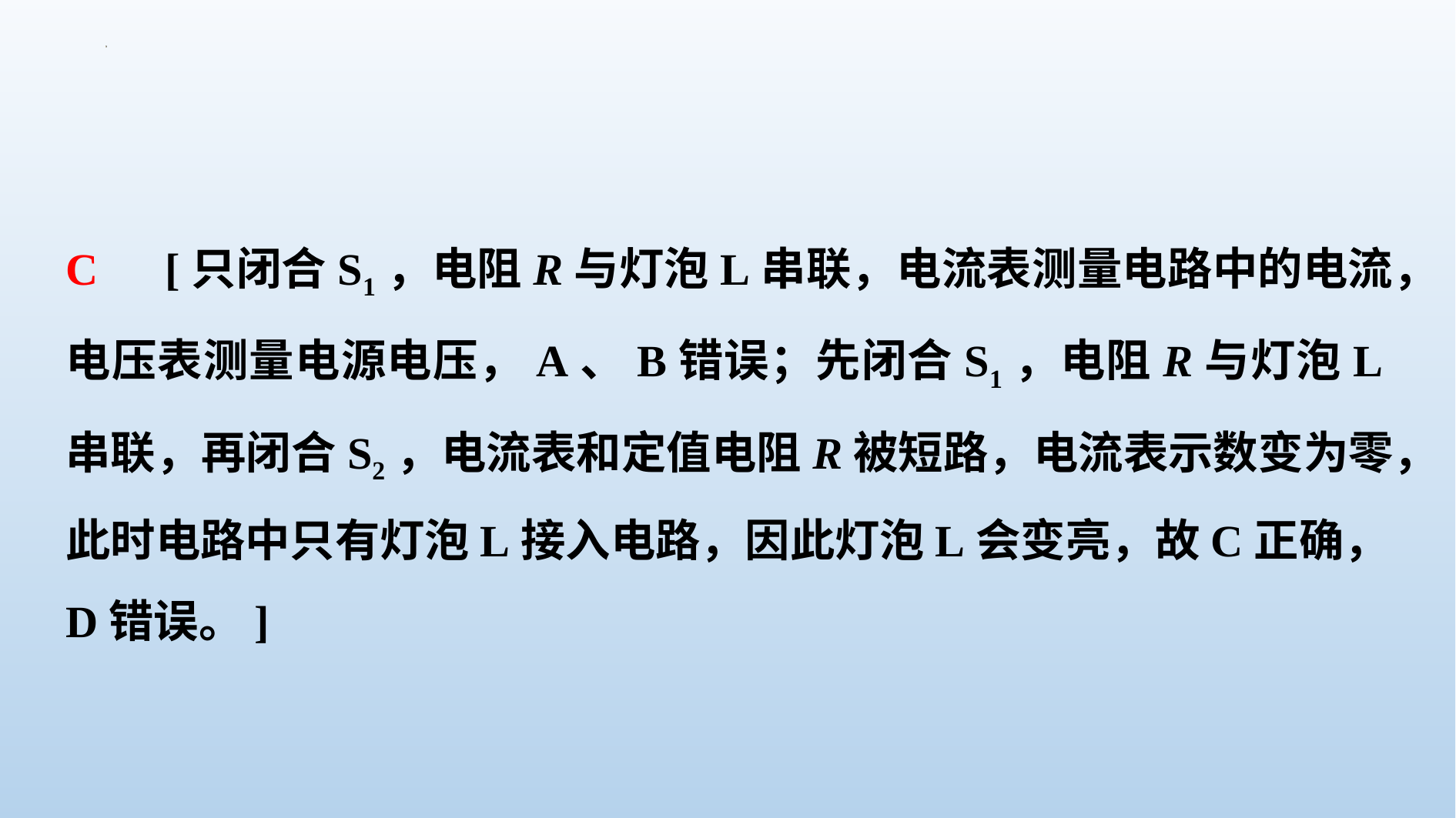

C　[只闭合S1，电阻R与灯泡L串联，电流表测量电路中的电流，电压表测量电源电压，A、B错误；先闭合S1，电阻R与灯泡L串联，再闭合S2，电流表和定值电阻R被短路，电流表示数变为零，此时电路中只有灯泡L接入电路，因此灯泡L会变亮，故C正确，D错误。]